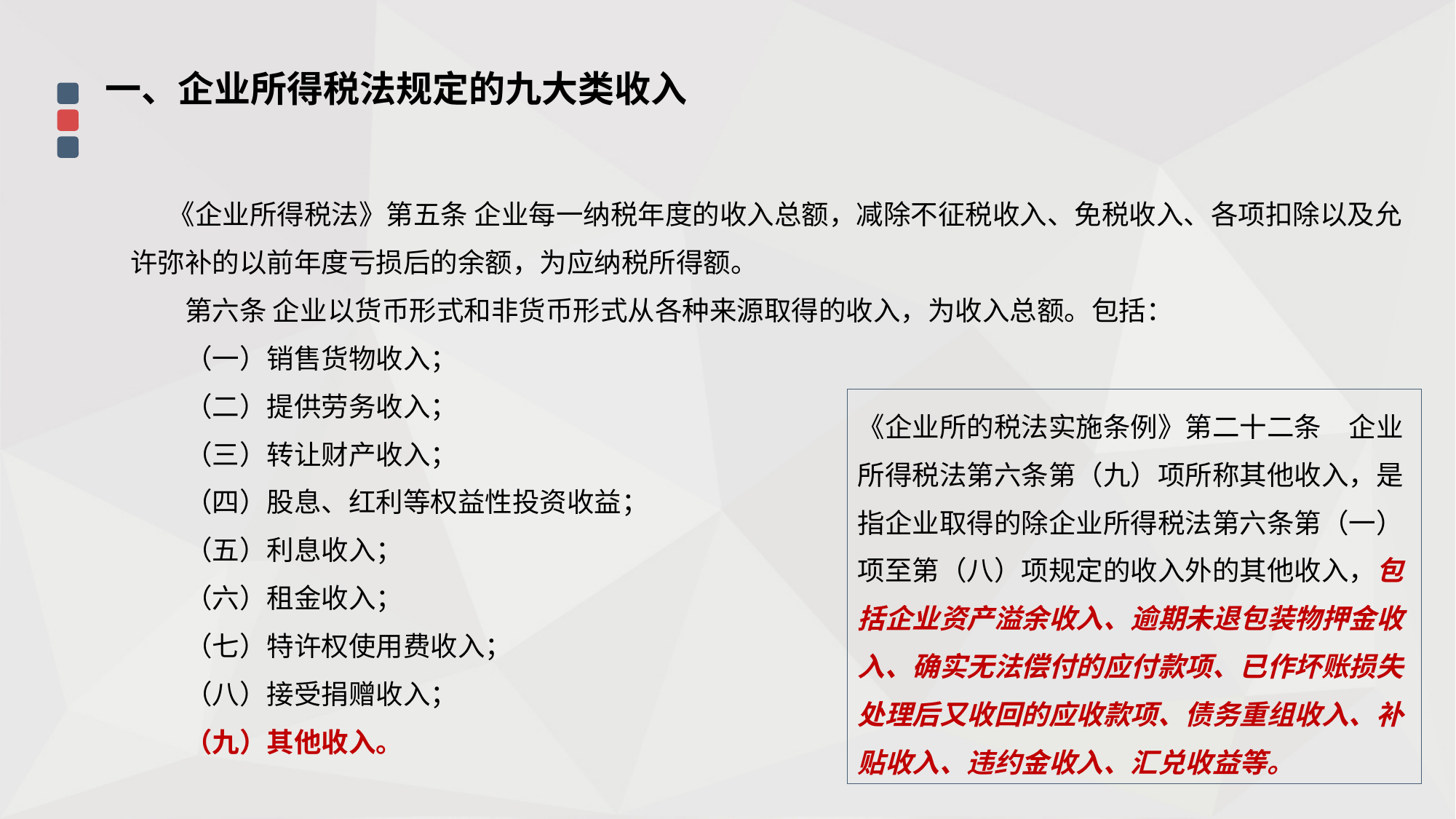

一、企业所得税法规定的九大类收入
     《企业所得税法》第五条 企业每一纳税年度的收入总额，减除不征税收入、免税收入、各项扣除以及允许弥补的以前年度亏损后的余额，为应纳税所得额。
　　第六条 企业以货币形式和非货币形式从各种来源取得的收入，为收入总额。包括：
　　（一）销售货物收入；
　　（二）提供劳务收入；
　　（三）转让财产收入；
　　（四）股息、红利等权益性投资收益；
　　（五）利息收入；
　　（六）租金收入；
　　（七）特许权使用费收入；
　　（八）接受捐赠收入；
　　（九）其他收入。
《企业所的税法实施条例》第二十二条　企业所得税法第六条第（九）项所称其他收入，是指企业取得的除企业所得税法第六条第（一）项至第（八）项规定的收入外的其他收入，包括企业资产溢余收入、逾期未退包装物押金收入、确实无法偿付的应付款项、已作坏账损失处理后又收回的应收款项、债务重组收入、补贴收入、违约金收入、汇兑收益等。